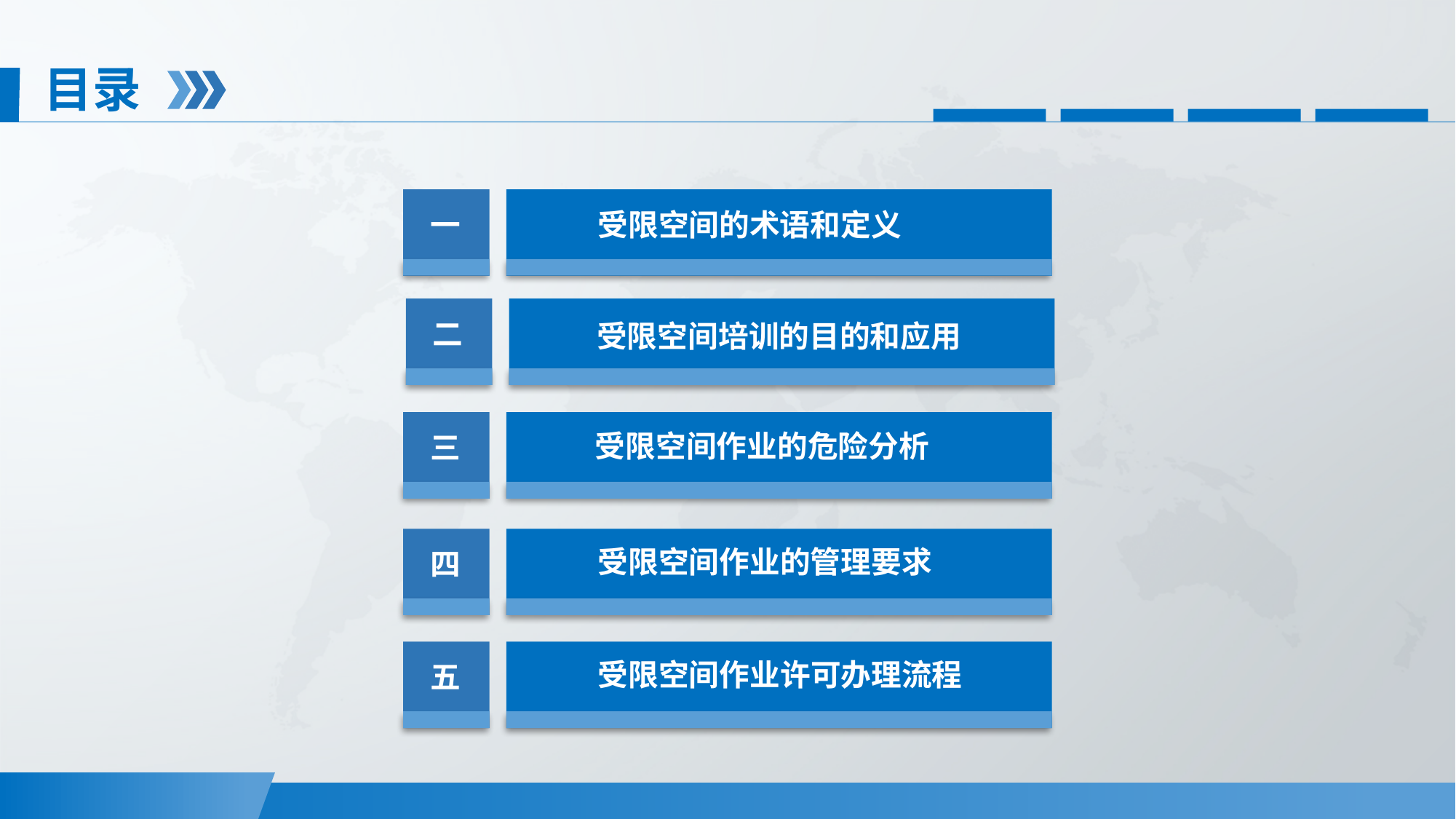

目录

一
受限空间的术语和定义

二
受限空间培训的目的和应用

受限空间作业的危险分析
三

受限空间作业的管理要求
四

受限空间作业许可办理流程
五